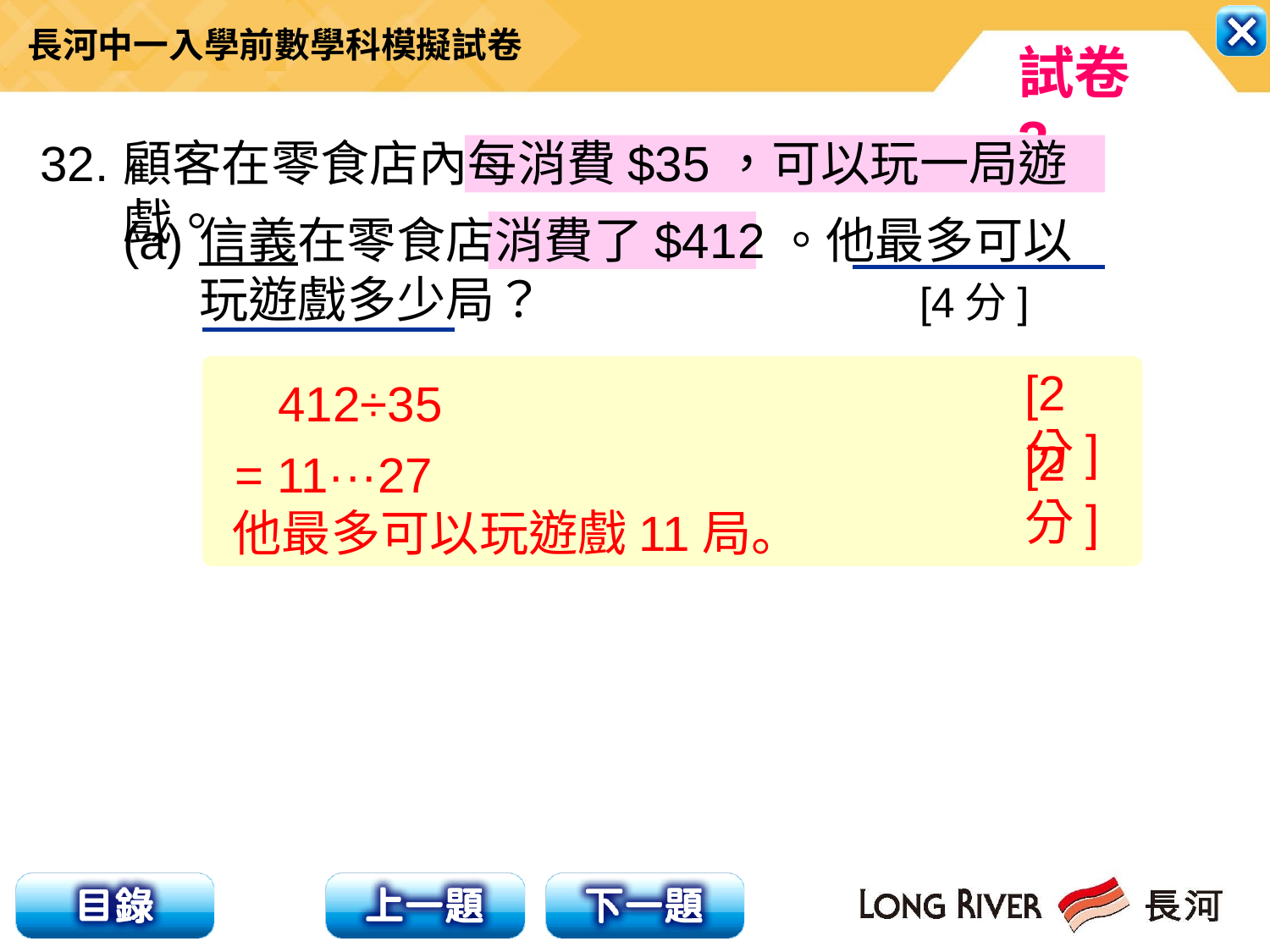

32.
顧客在零食店內每消費$35，可以玩一局遊戲。

(a)
信義在零食店消費了$412。他最多可以玩遊戲多少局？                                 [4分]

[2分]

412÷35
[2分]
= 11···27
他最多可以玩遊戲11局。